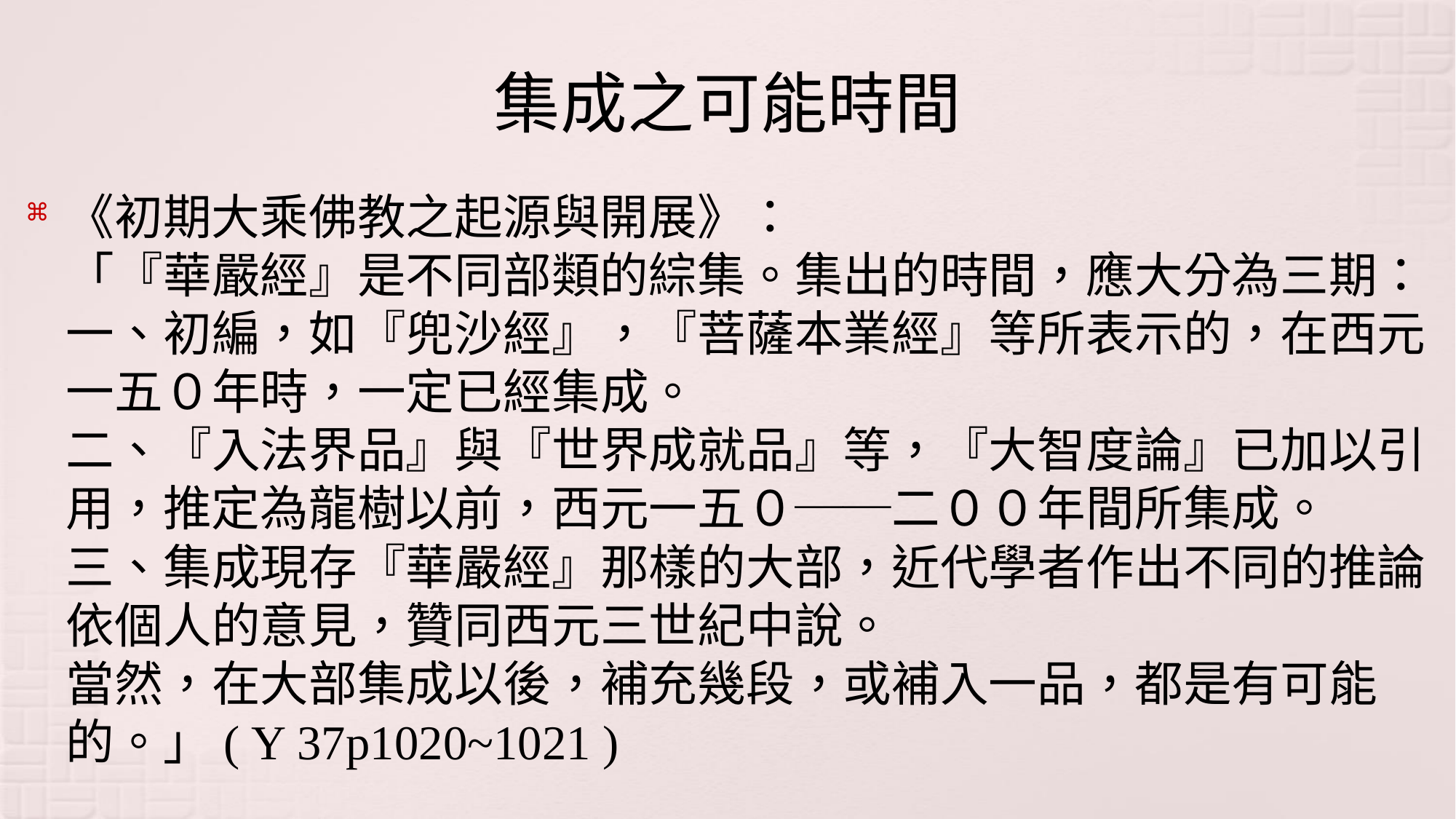

# 集成之可能時間

《初期大乘佛教之起源與開展》：
「『華嚴經』是不同部類的綜集。集出的時間，應大分為三期：
一、初編，如『兜沙經』，『菩薩本業經』等所表示的，在西元一五０年時，一定已經集成。
二、『入法界品』與『世界成就品』等，『大智度論』已加以引用，推定為龍樹以前，西元一五０──二００年間所集成。
三、集成現存『華嚴經』那樣的大部，近代學者作出不同的推論依個人的意見，贊同西元三世紀中說。
當然，在大部集成以後，補充幾段，或補入一品，都是有可能的。」( Y 37p1020~1021 )